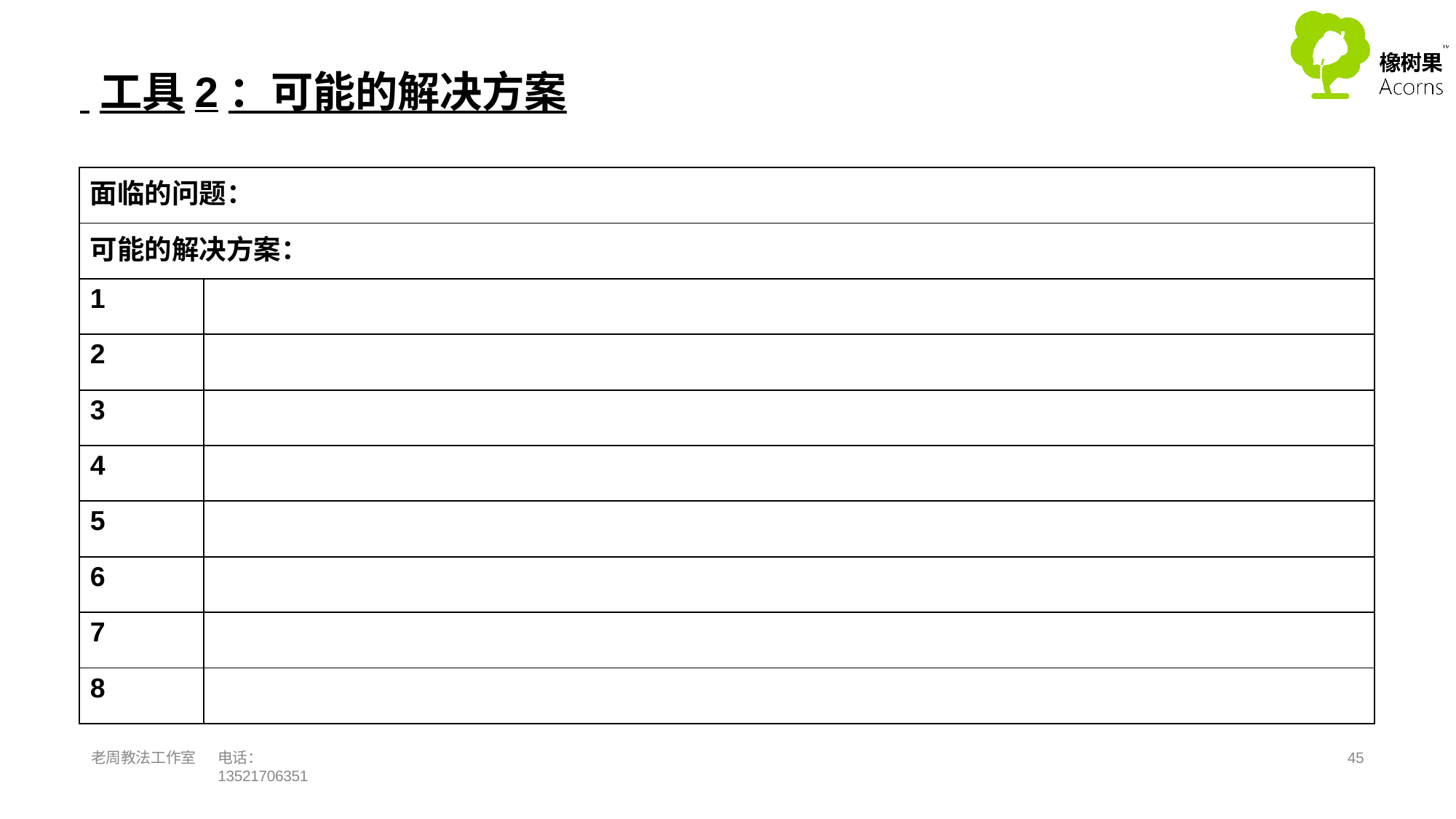

# 工具2：可能的解决方案
| 面临的问题： |  |
| --- | --- |
| 可能的解决方案： |  |
| 1 |  |
| 2 |  |
| 3 |  |
| 4 |  |
| 5 |  |
| 6 |  |
| 7 |  |
| 8 |  |
老周教法工作室
电话：13521706351
45